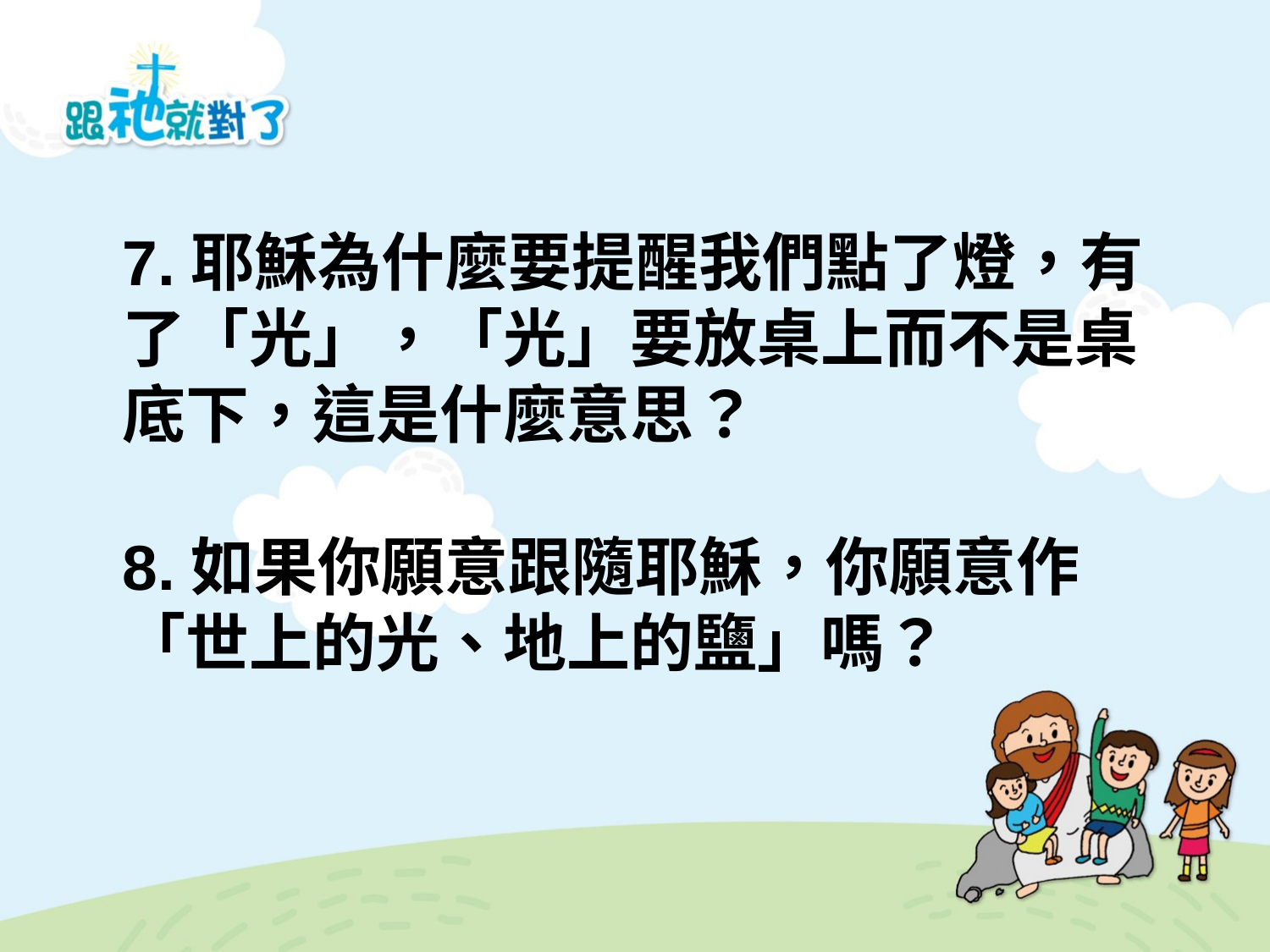

7.耶穌為什麼要提醒我們點了燈，有了「光」，「光」要放桌上而不是桌底下，這是什麼意思？

8.如果你願意跟隨耶穌，你願意作「世上的光、地上的鹽」嗎？